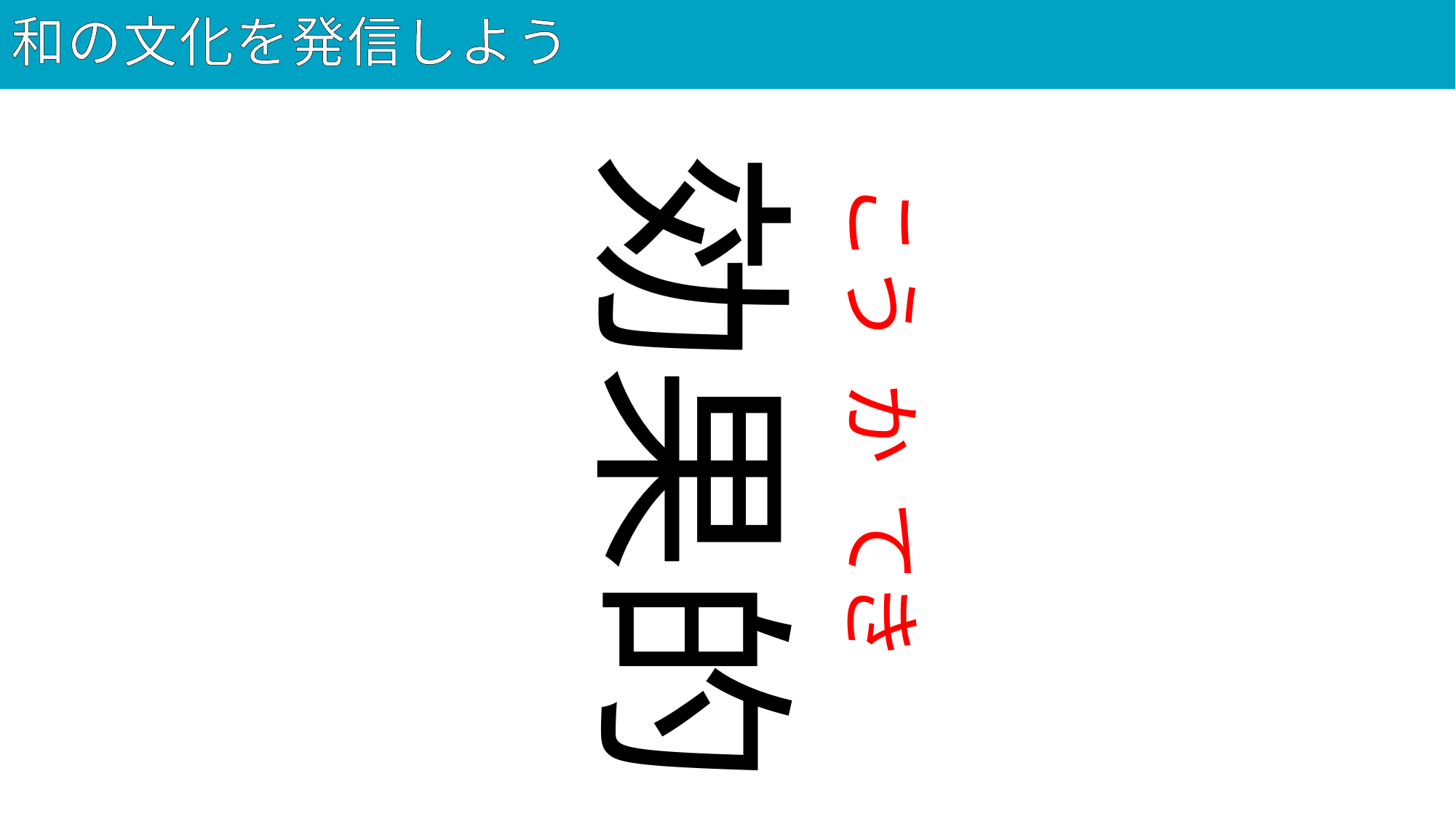

# 和の文化を発信しよう
18
効果的
こう  か  てき